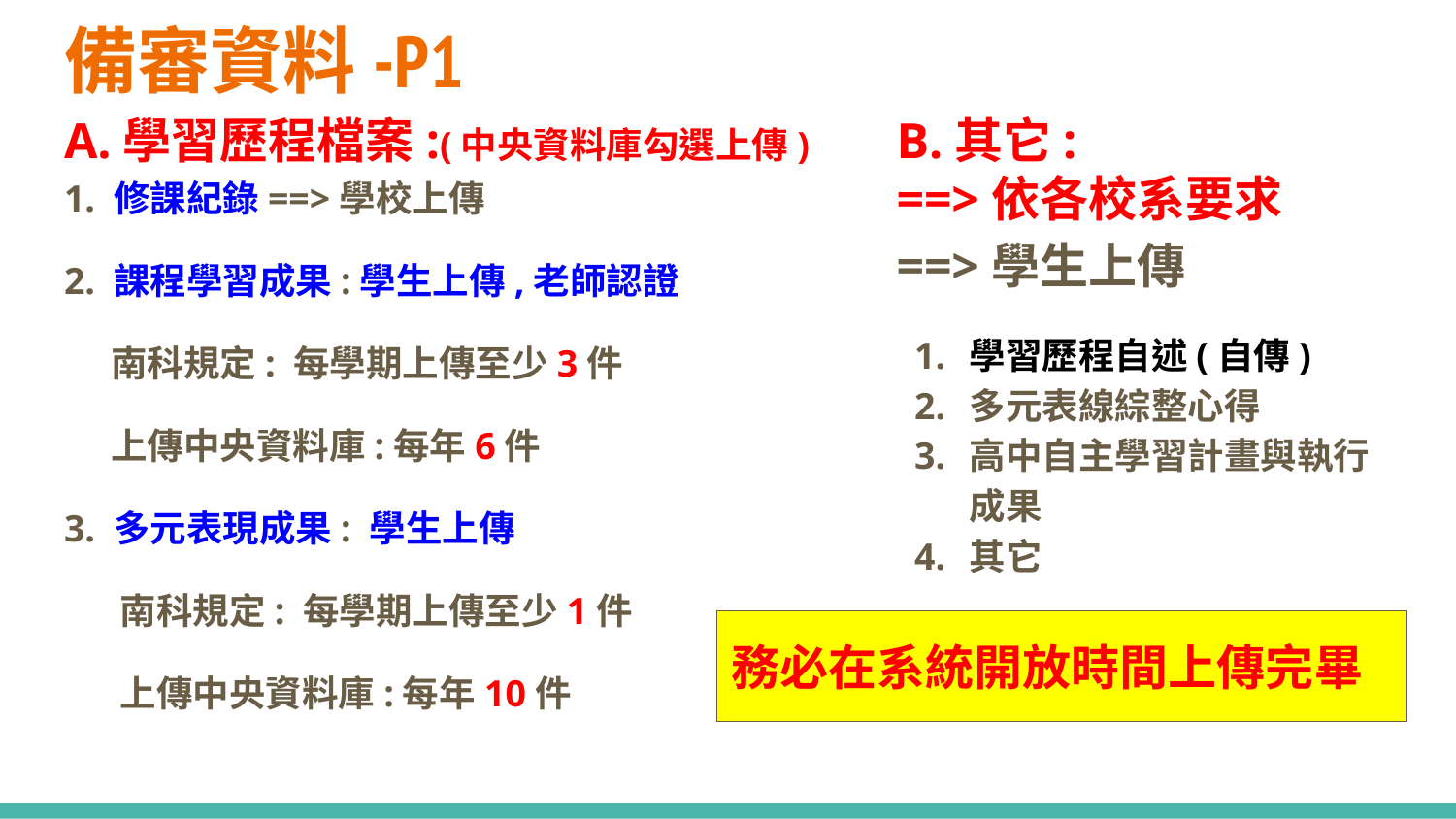

# 備審資料-P1

A.學習歷程檔案:(中央資料庫勾選上傳)
1. 修課紀錄==>學校上傳
2. 課程學習成果:學生上傳,老師認證
    南科規定: 每學期上傳至少3件
    上傳中央資料庫:每年6件
3. 多元表現成果: 學生上傳
     南科規定: 每學期上傳至少1件
     上傳中央資料庫:每年10件

B.其它:
==>依各校系要求
==>學生上傳
學習歷程自述(自傳)
多元表線綜整心得
高中自主學習計畫與執行成果
其它
務必在系統開放時間上傳完畢